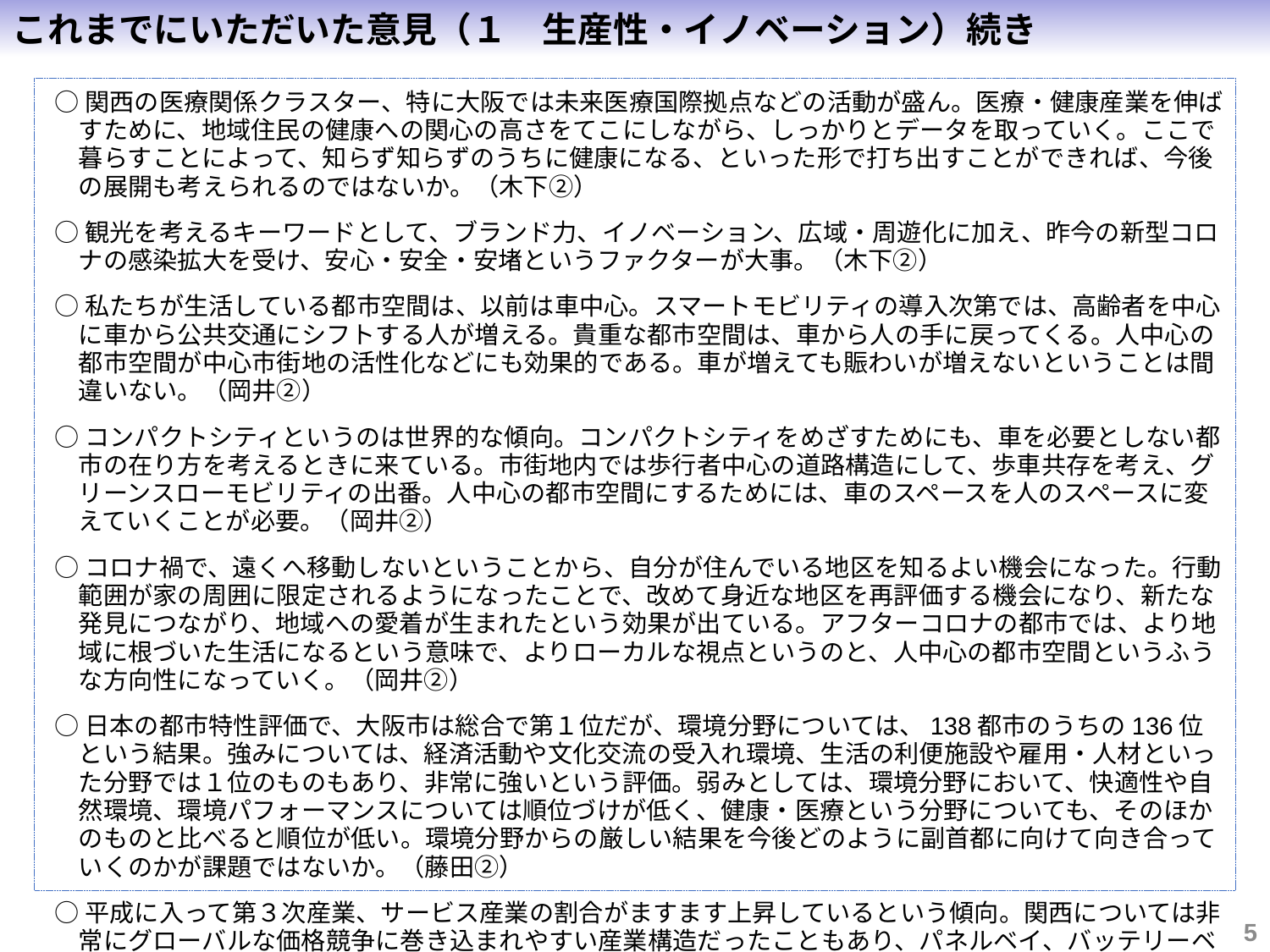

これまでにいただいた意見（１　生産性・イノベーション）続き
○関西の医療関係クラスター、特に大阪では未来医療国際拠点などの活動が盛ん。医療・健康産業を伸ばすために、地域住民の健康への関心の高さをてこにしながら、しっかりとデータを取っていく。ここで暮らすことによって、知らず知らずのうちに健康になる、といった形で打ち出すことができれば、今後の展開も考えられるのではないか。（木下②）
○観光を考えるキーワードとして、ブランド力、イノベーション、広域・周遊化に加え、昨今の新型コロナの感染拡大を受け、安心・安全・安堵というファクターが大事。（木下②）
○私たちが生活している都市空間は、以前は車中心。スマートモビリティの導入次第では、高齢者を中心に車から公共交通にシフトする人が増える。貴重な都市空間は、車から人の手に戻ってくる。人中心の都市空間が中心市街地の活性化などにも効果的である。車が増えても賑わいが増えないということは間違いない。（岡井②）
○コンパクトシティというのは世界的な傾向。コンパクトシティをめざすためにも、車を必要としない都市の在り方を考えるときに来ている。市街地内では歩行者中心の道路構造にして、歩車共存を考え、グリーンスローモビリティの出番。人中心の都市空間にするためには、車のスペースを人のスペースに変えていくことが必要。（岡井②）
○コロナ禍で、遠くへ移動しないということから、自分が住んでいる地区を知るよい機会になった。行動範囲が家の周囲に限定されるようになったことで、改めて身近な地区を再評価する機会になり、新たな発見につながり、地域への愛着が生まれたという効果が出ている。アフターコロナの都市では、より地域に根づいた生活になるという意味で、よりローカルな視点というのと、人中心の都市空間というふうな方向性になっていく。（岡井②）
○日本の都市特性評価で、大阪市は総合で第１位だが、環境分野については、138都市のうちの136位という結果。強みについては、経済活動や文化交流の受入れ環境、生活の利便施設や雇用・人材といった分野では１位のものもあり、非常に強いという評価。弱みとしては、環境分野において、快適性や自然環境、環境パフォーマンスについては順位づけが低く、健康・医療という分野についても、そのほかのものと比べると順位が低い。環境分野からの厳しい結果を今後どのように副首都に向けて向き合っていくのかが課題ではないか。（藤田②）
○平成に入って第３次産業、サービス産業の割合がますます上昇しているという傾向。関西については非常にグローバルな価格競争に巻き込まれやすい産業構造だったこともあり、パネルベイ、バッテリーベイという形で投資が行われ、これが関西を救うという議論もあったが、グローバルな価格競争によって非常に厳しい状況。足元で進んでいる高齢化の波、またはデジタル化、それからIT化の波、これらをどのように乗り切っていくのか。（木下③）
5